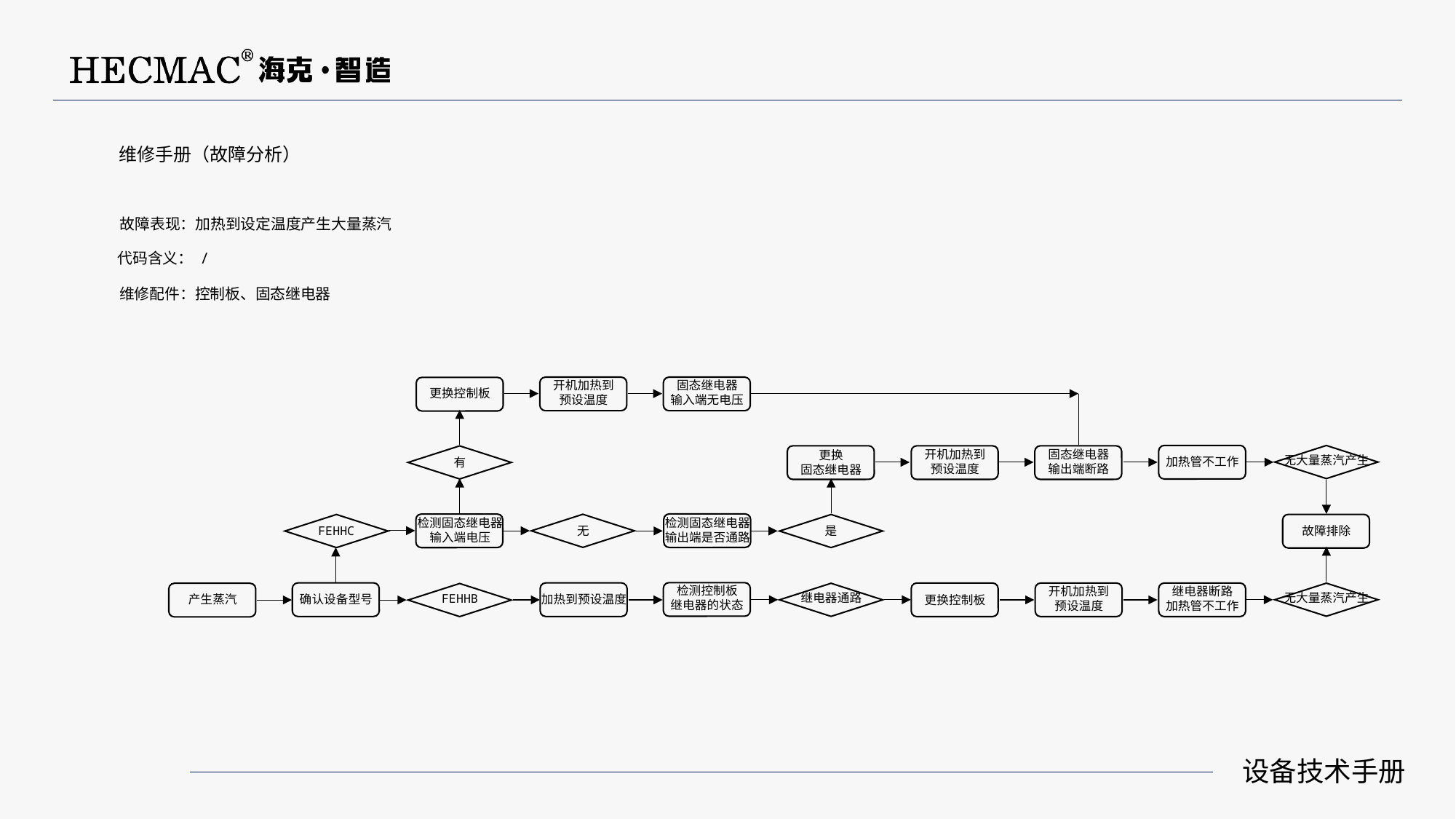

维修手册（故障分析）
故障表现：加热到设定温度产生大量蒸汽
代码含义： /
维修配件：控制板、固态继电器
开机加热到
预设温度
固态继电器
输入端无电压

更换控制板
开机加热到
预设温度
固态继电器
输出端断路
更换
固态继电器

无大量蒸汽产生
加热管不工作
有
检测固态继电器
输出端是否通路
检测固态继电器
输入端电压

FEHHC
无
是
故障排除
检测控制板
继电器的状态
开机加热到
预设温度
继电器断路
加热管不工作

无大量蒸汽产生
继电器通路
FEHHB
产生蒸汽
确认设备型号
加热到预设温度
更换控制板